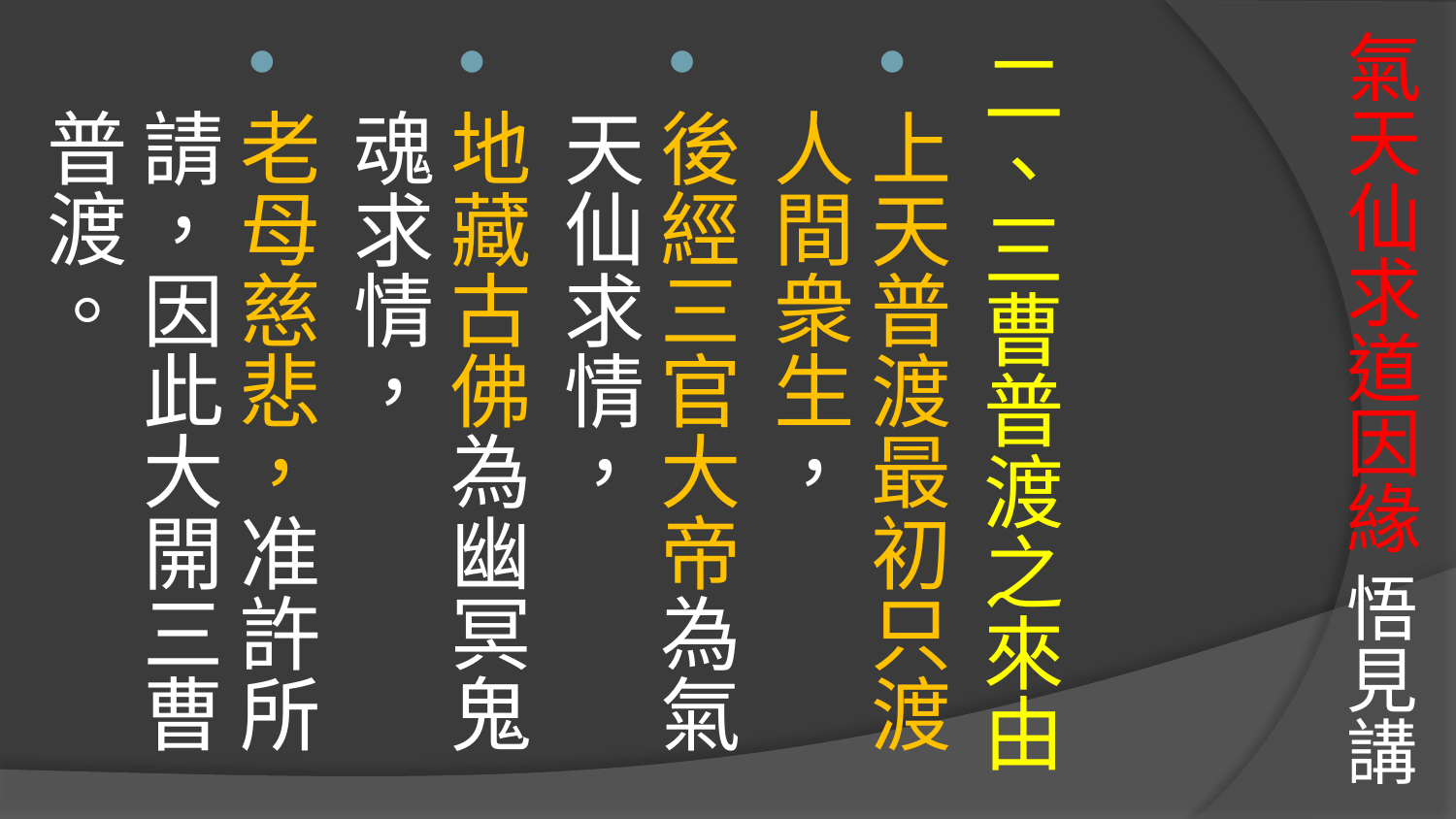

# 氣天仙求道因緣 悟見講
二、三曹普渡之來由
上天普渡最初只渡人間衆生，
後經三官大帝為氣天仙求情，
地藏古佛為幽冥鬼魂求情，
老母慈悲，准許所請，因此大開三曹普渡。